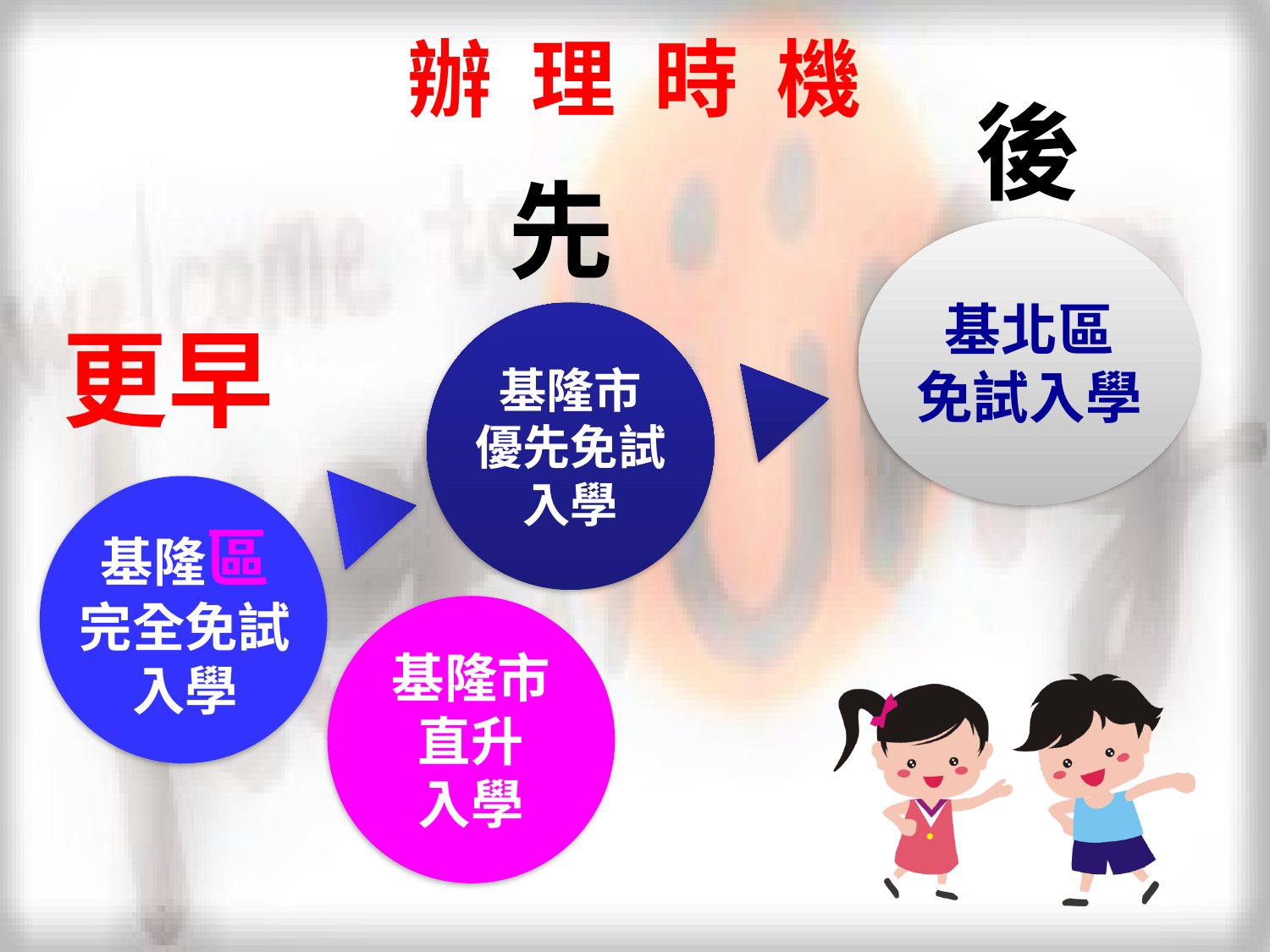

# 辦  理  時  機
後
先
基隆市
優先免試
入學
基北區
免試入學
更早

基隆區
完全免試
入學

基隆市直升
入學